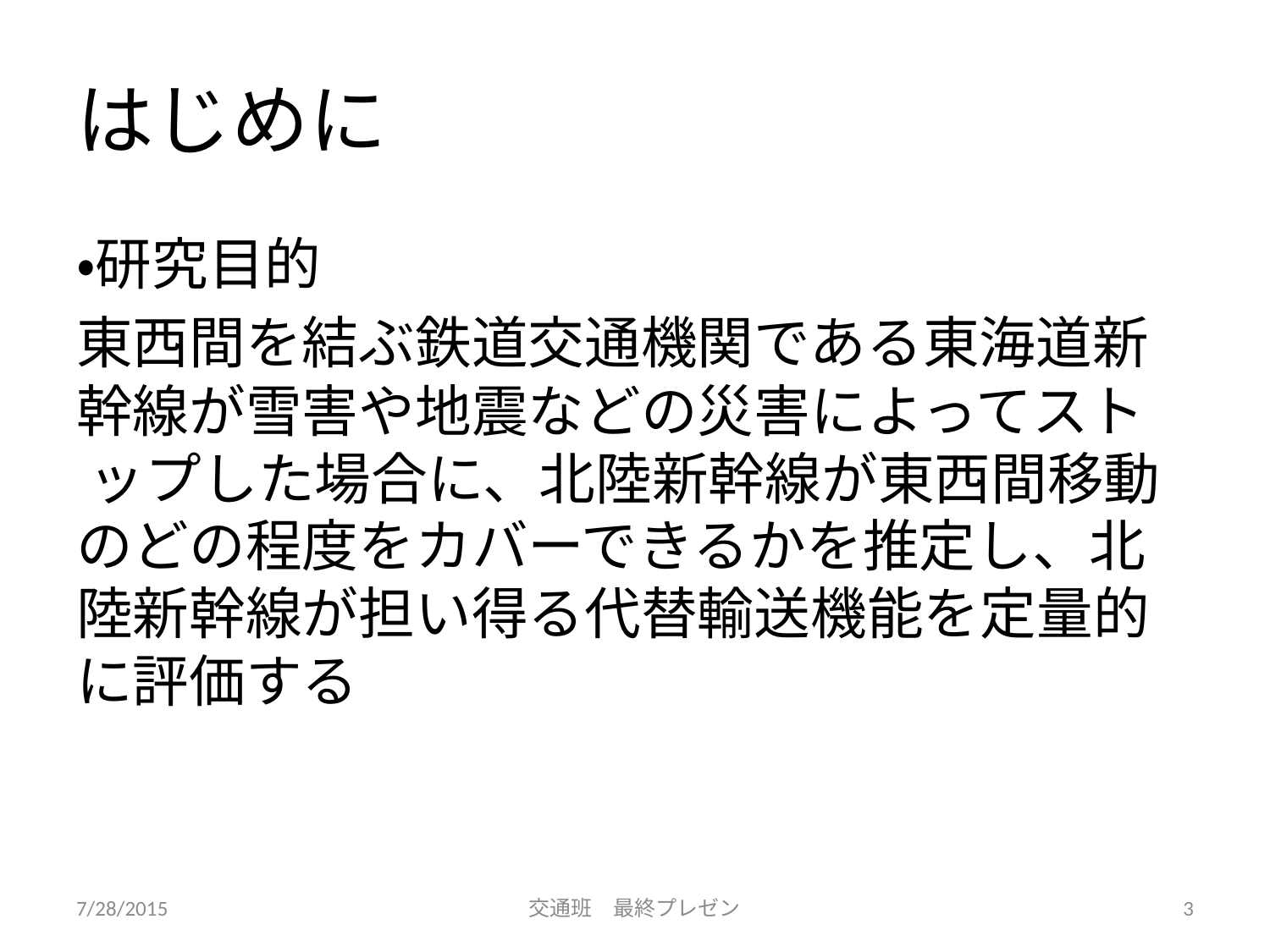

# はじめに
・研究目的
東西間を結ぶ鉄道交通機関である東海道新幹線が雪害や地震などの災害によってスト ップした場合に、北陸新幹線が東西間移動のどの程度をカバーできるかを推定し、北陸新幹線が担い得る代替輸送機能を定量的に評価する

7/28/2015
交通班　最終プレゼン
3